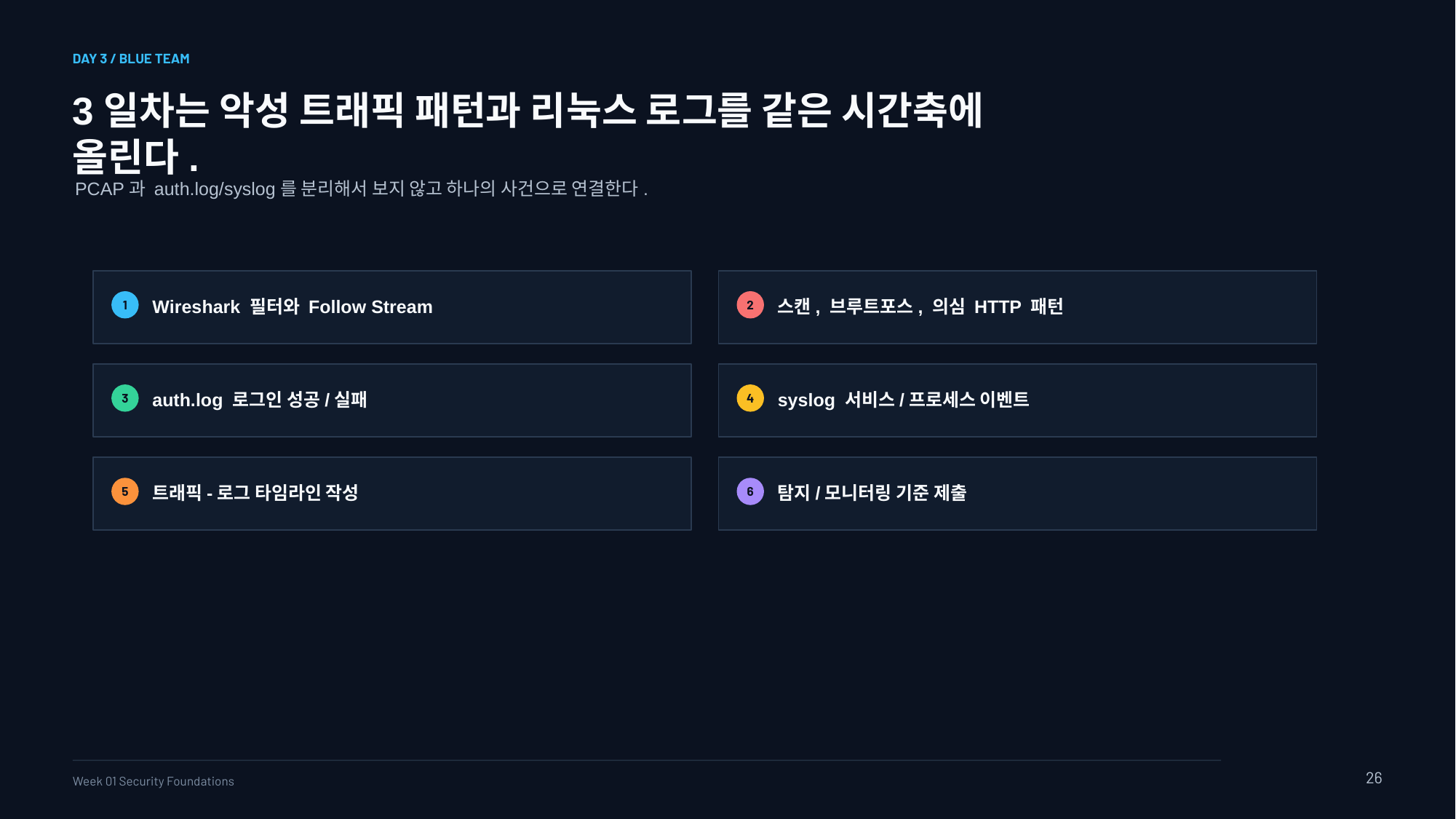

DAY 3 / BLUE TEAM
3일차는 악성 트래픽 패턴과 리눅스 로그를 같은 시간축에 올린다.
PCAP과 auth.log/syslog를 분리해서 보지 않고 하나의 사건으로 연결한다.

Wireshark 필터와 Follow Stream
스캔, 브루트포스, 의심 HTTP 패턴

1
2

auth.log 로그인 성공/실패
syslog 서비스/프로세스 이벤트

3
4

트래픽-로그 타임라인 작성
탐지/모니터링 기준 제출

5
6

26
Week 01 Security Foundations